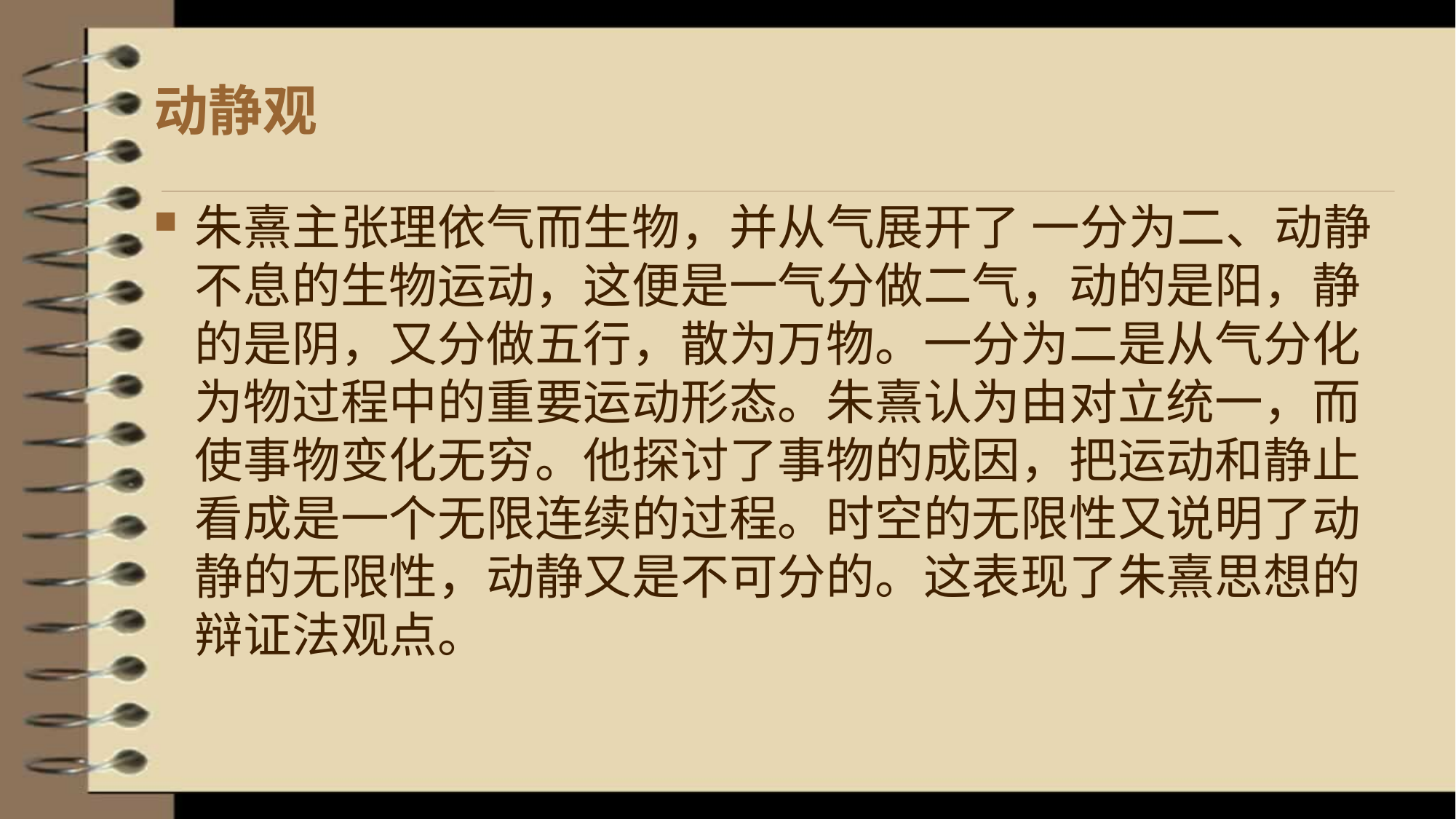

# 动静观
朱熹主张理依气而生物，并从气展开了 一分为二、动静不息的生物运动，这便是一气分做二气，动的是阳，静的是阴，又分做五行，散为万物。一分为二是从气分化为物过程中的重要运动形态。朱熹认为由对立统一，而使事物变化无穷。他探讨了事物的成因，把运动和静止看成是一个无限连续的过程。时空的无限性又说明了动静的无限性，动静又是不可分的。这表现了朱熹思想的辩证法观点。